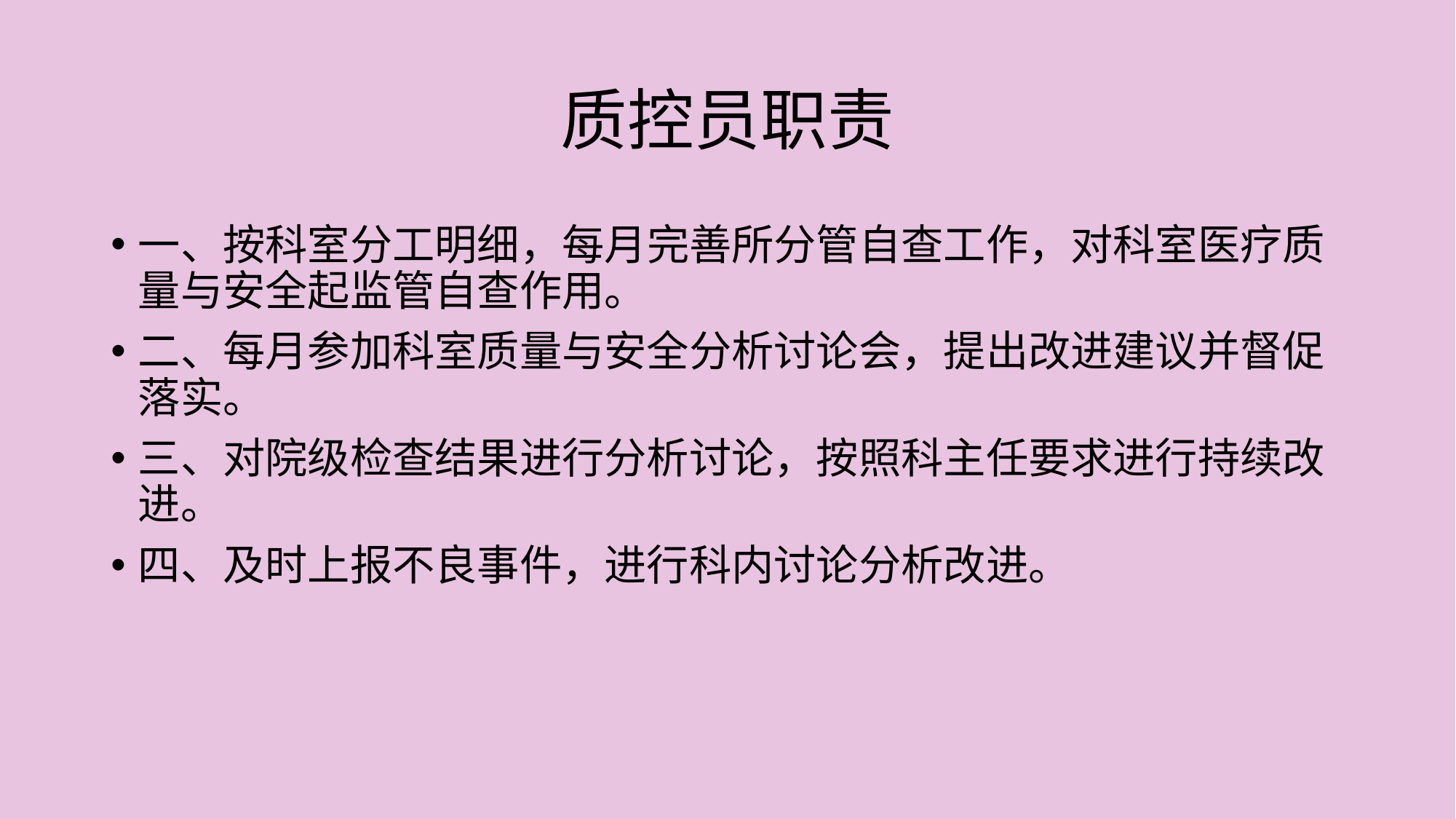

# 质控员职责
一、按科室分工明细，每月完善所分管自查工作，对科室医疗质量与安全起监管自查作用。
二、每月参加科室质量与安全分析讨论会，提出改进建议并督促落实。
三、对院级检查结果进行分析讨论，按照科主任要求进行持续改进。
四、及时上报不良事件，进行科内讨论分析改进。